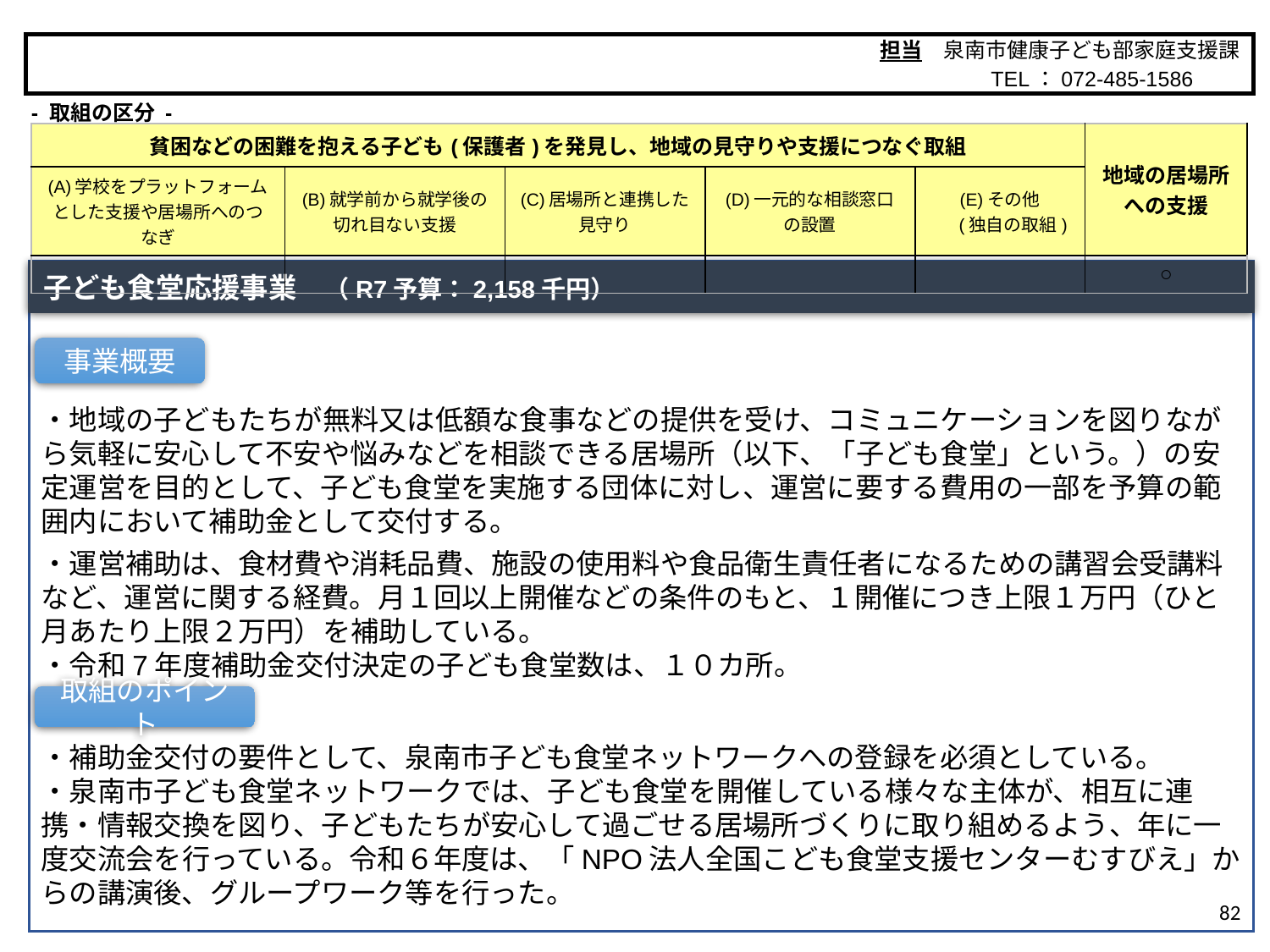

担当　泉南市健康子ども部家庭支援課
　　　　　TEL：072-485-1586

泉南市
- 取組の区分 -
| 貧困などの困難を抱える子ども(保護者)を発見し、地域の見守りや支援につなぐ取組 |  |  |  |  | 地域の居場所 への支援 |
| --- | --- | --- | --- | --- | --- |
| (A)学校をプラットフォームとした支援や居場所へのつなぎ | (B)就学前から就学後の 切れ目ない支援 | (C)居場所と連携した 見守り | (D)一元的な相談窓口 の設置 | (E)その他 　 (独自の取組) |  |
|  |  |  |  |  | ○ |
子ども食堂応援事業　（R7予算：2,158千円）

・地域の子どもたちが無料又は低額な食事などの提供を受け、コミュニケーションを図りながら気軽に安心して不安や悩みなどを相談できる居場所（以下、「子ども食堂」という。）の安定運営を目的として、子ども食堂を実施する団体に対し、運営に要する費用の一部を予算の範囲内において補助金として交付する。

・運営補助は、食材費や消耗品費、施設の使用料や食品衛生責任者になるための講習会受講料など、運営に関する経費。月１回以上開催などの条件のもと、１開催につき上限１万円（ひと月あたり上限２万円）を補助している。
・令和7年度補助金交付決定の子ども食堂数は、１０カ所。

・補助金交付の要件として、泉南市子ども食堂ネットワークへの登録を必須としている。
・泉南市子ども食堂ネットワークでは、子ども食堂を開催している様々な主体が、相互に連携・情報交換を図り、子どもたちが安心して過ごせる居場所づくりに取り組めるよう、年に一度交流会を行っている。令和６年度は、「NPO法人全国こども食堂支援センターむすびえ」からの講演後、グループワーク等を行った。
事業概要
取組のポイント
82